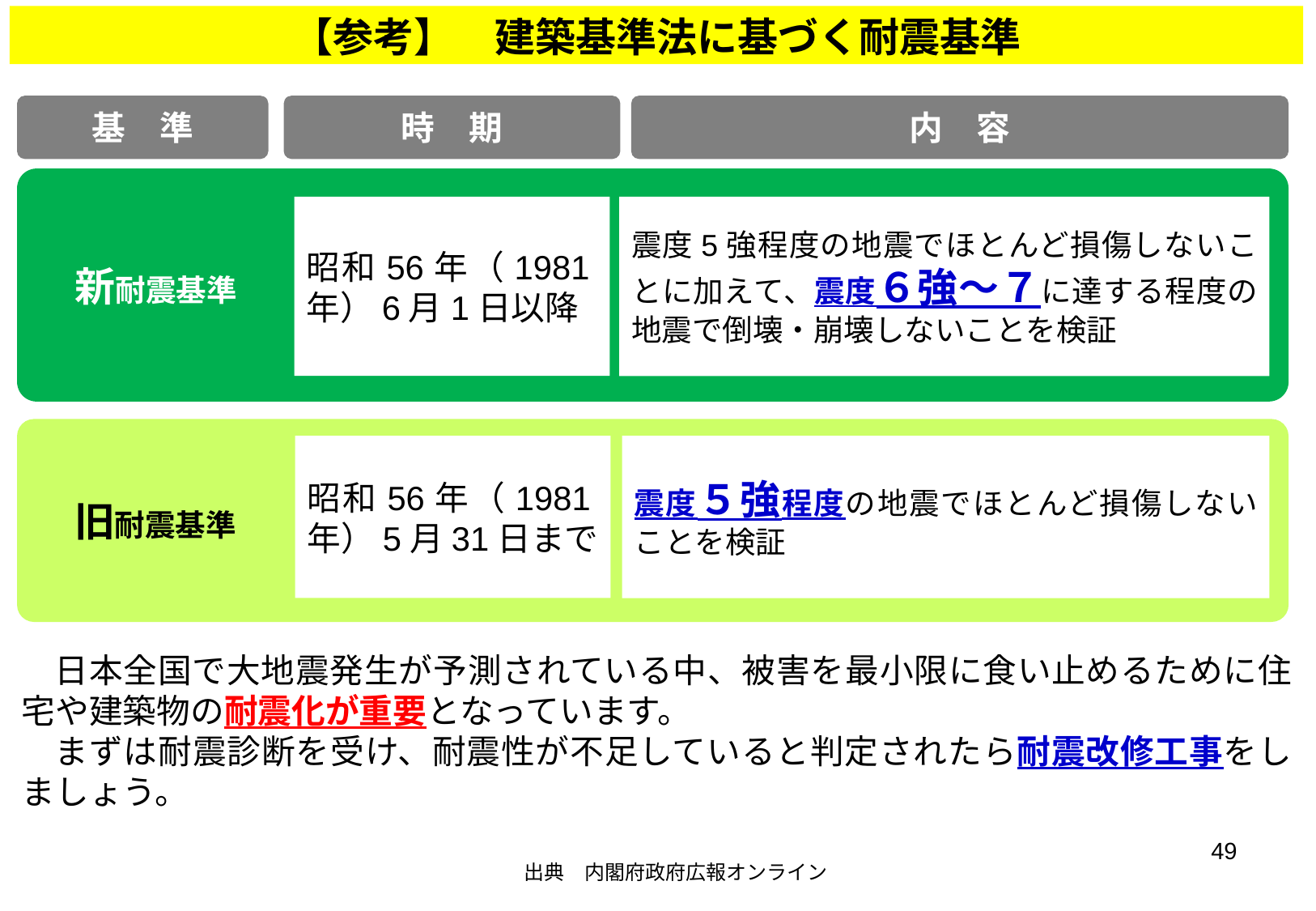

【参考】　建築基準法に基づく耐震基準
基　準
時　期
内　容
　新耐震基準
昭和56年（1981年）6月1日以降
震度5強程度の地震でほとんど損傷しないことに加えて、震度６強～７に達する程度の地震で倒壊・崩壊しないことを検証
　旧耐震基準
昭和56年（1981年）5月31日まで
震度５強程度の地震でほとんど損傷しないことを検証
日本全国で大地震発生が予測されている中、被害を最小限に食い止めるために住宅や建築物の耐震化が重要となっています。
まずは耐震診断を受け、耐震性が不足していると判定されたら耐震改修工事をしましょう。

出典　内閣府政府広報オンライン
49